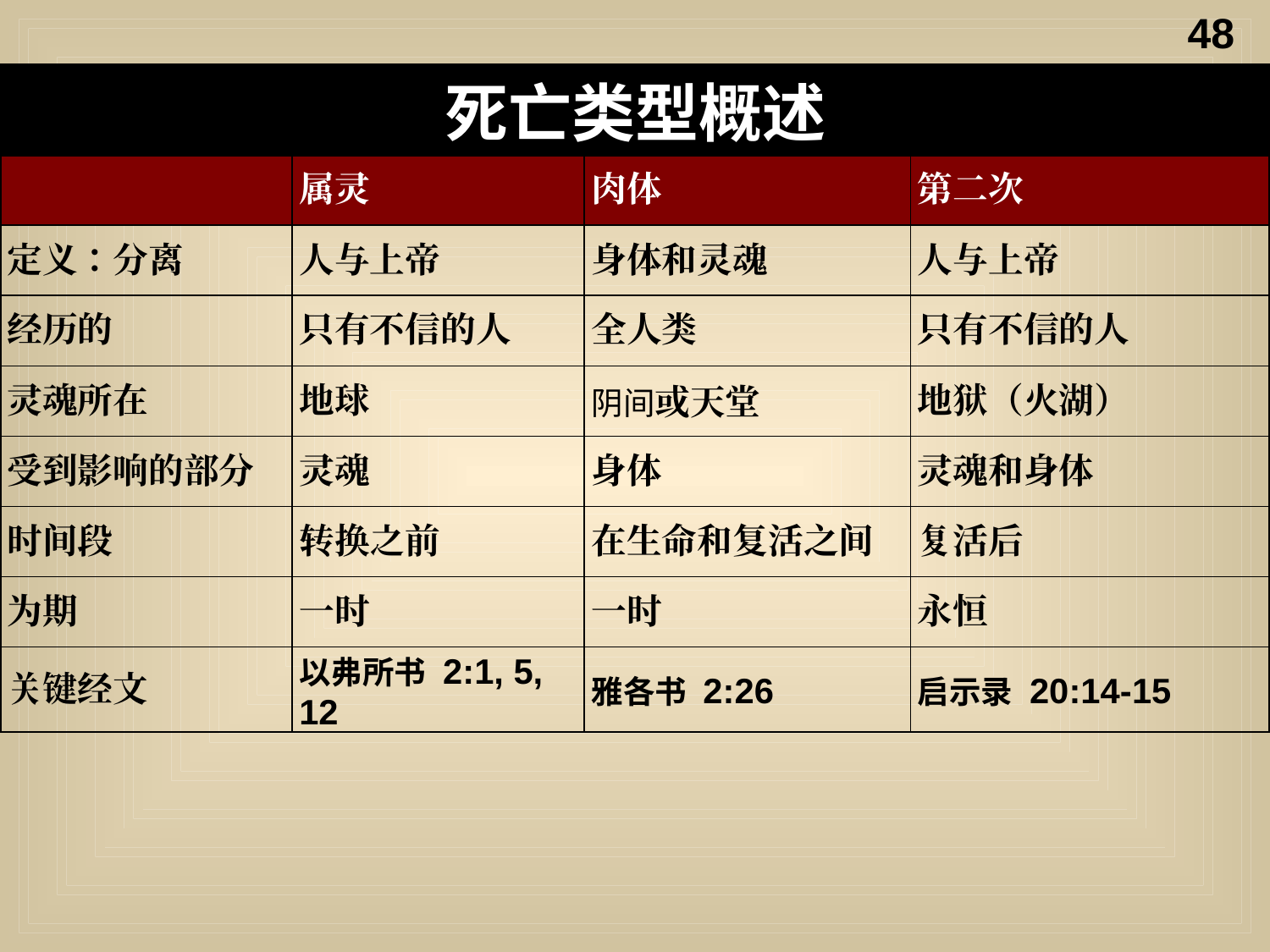

48
死亡类型概述
|  | 属灵 | 肉体 | 第二次 |
| --- | --- | --- | --- |
| 定义：分离 | 人与上帝 | 身体和灵魂 | 人与上帝 |
| 经历的 | 只有不信的人 | 全人类 | 只有不信的人 |
| 灵魂所在 | 地球 | 阴间或天堂 | 地狱（火湖） |
| 受到影响的部分 | 灵魂 | 身体 | 灵魂和身体 |
| 时间段 | 转换之前 | 在生命和复活之间 | 复活后 |
| 为期 | 一时 | 一时 | 永恒 |
| 关键经文 | 以弗所书 2:1, 5, 12 | 雅各书 2:26 | 启示录 20:14-15 |